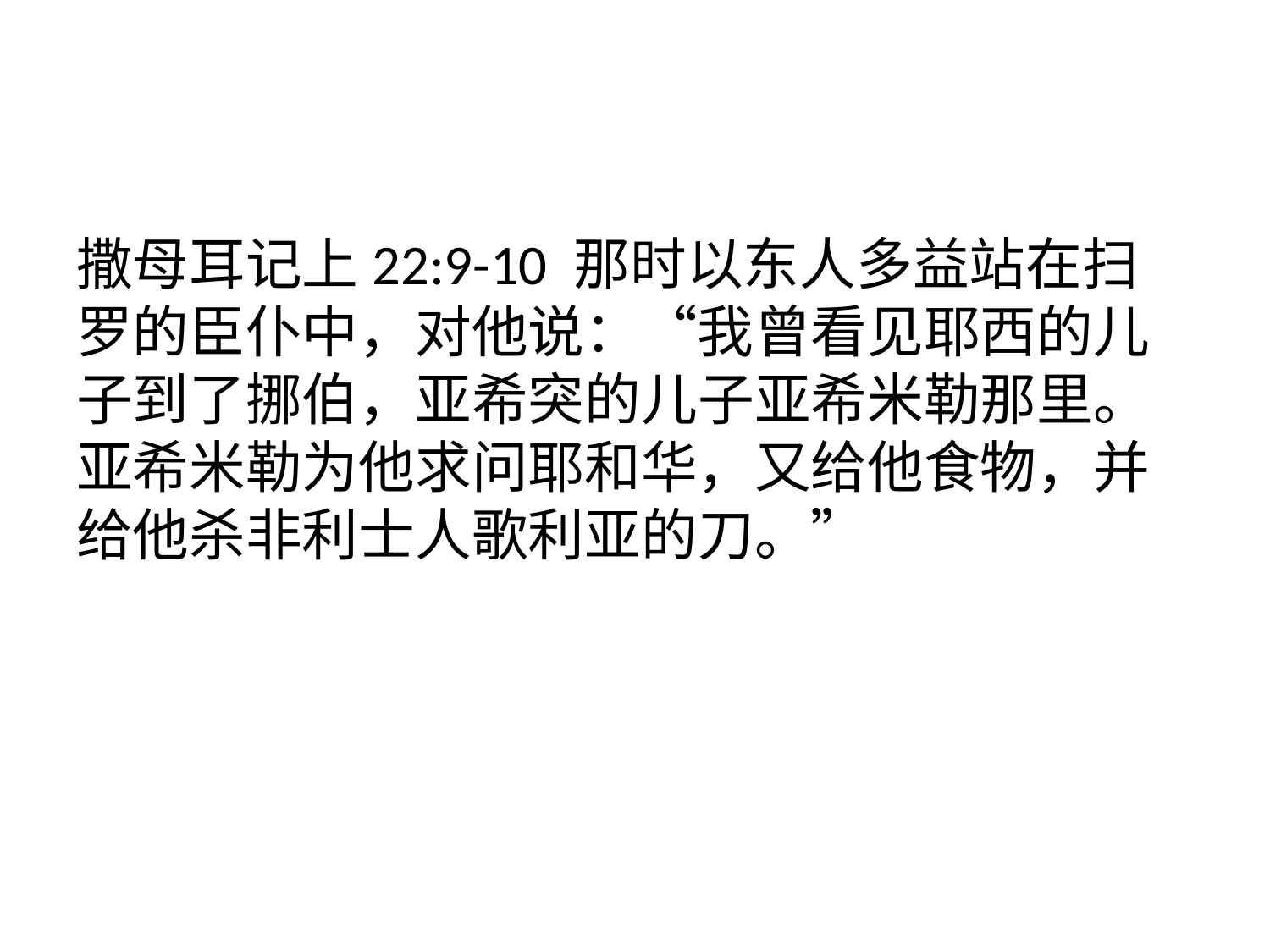

#
撒母耳记上22:9-10 那时以东人多益站在扫罗的臣仆中，对他说：“我曾看见耶西的儿子到了挪伯，亚希突的儿子亚希米勒那里。亚希米勒为他求问耶和华，又给他食物，并给他杀非利士人歌利亚的刀。”